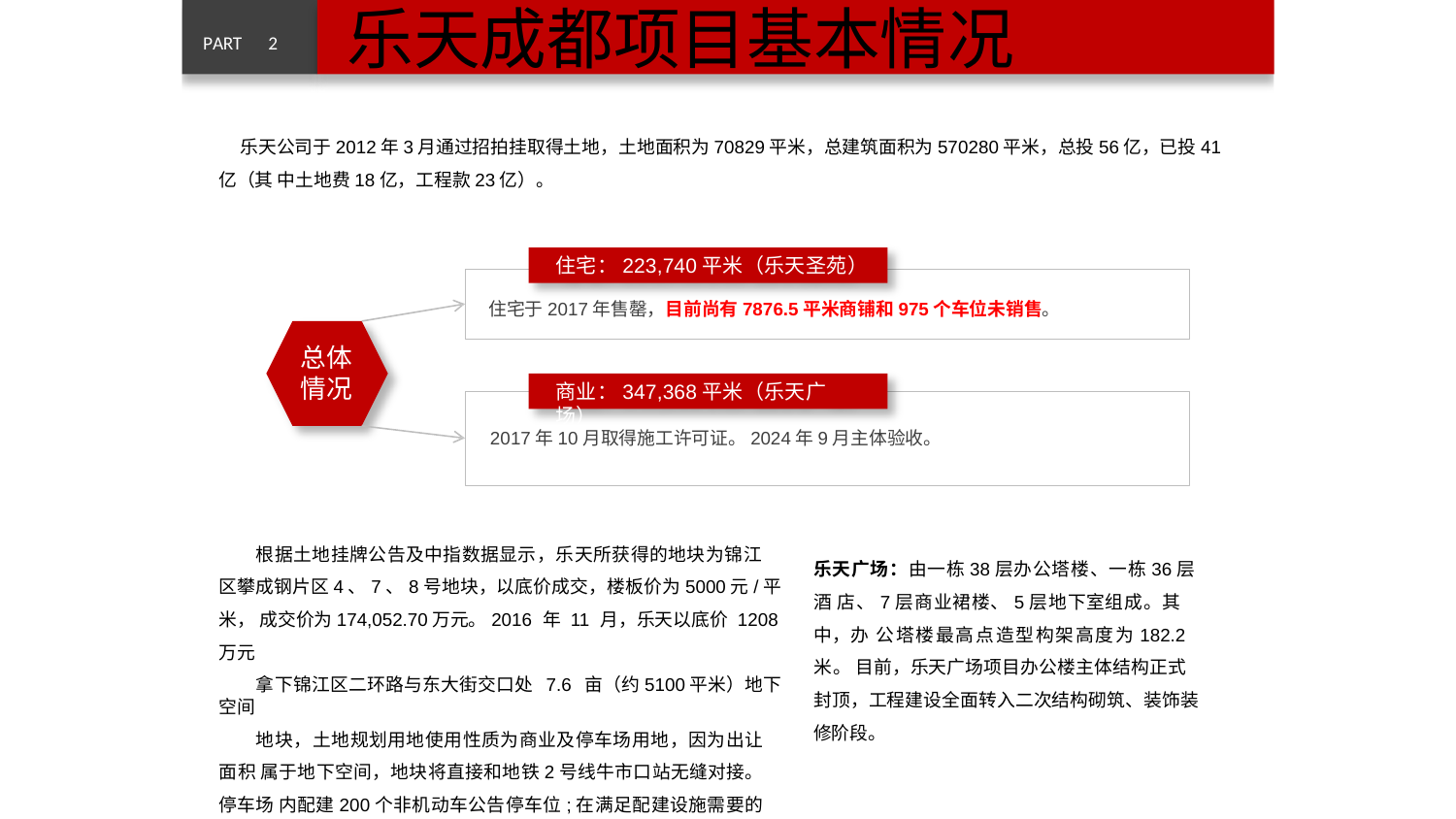

# 乐天成都项目基本情况
PART       2

乐天公司于2012年3月通过招拍挂取得土地，土地面积为70829平米，总建筑面积为570280平米，总投56亿，已投41亿（其 中土地费18亿，工程款23亿）。

住宅：223,740平米（乐天圣苑）
住宅于2017年售罄，目前尚有7876.5平米商铺和975个车位未销售。

总体
情况

商业：347,368平米（乐天广场）

2017年10月取得施工许可证。2024年9月主体验收。
根据土地挂牌公告及中指数据显示，乐天所获得的地块为锦江 区攀成钢片区4、7、8号地块，以底价成交，楼板价为5000元/平米， 成交价为174,052.70万元。2016 年 11 月，乐天以底价 1208 万元
拿下锦江区二环路与东大街交口处 7.6 亩（约5100平米）地下空间
地块，土地规划用地使用性质为商业及停车场用地，因为出让面积 属于地下空间，地块将直接和地铁2号线牛市口站无缝对接。停车场 内配建200个非机动车公告停车位;在满足配建设施需要的前提下，  地块剩余的地下空间可用于商业开发。
乐天广场：由一栋38层办公塔楼、一栋36层酒 店、7层商业裙楼、5层地下室组成。其中，办 公塔楼最高点造型构架高度为182.2 米。 目前，乐天广场项目办公楼主体结构正式封顶，工程建设全面转入二次结构砌筑、装饰装修阶段。